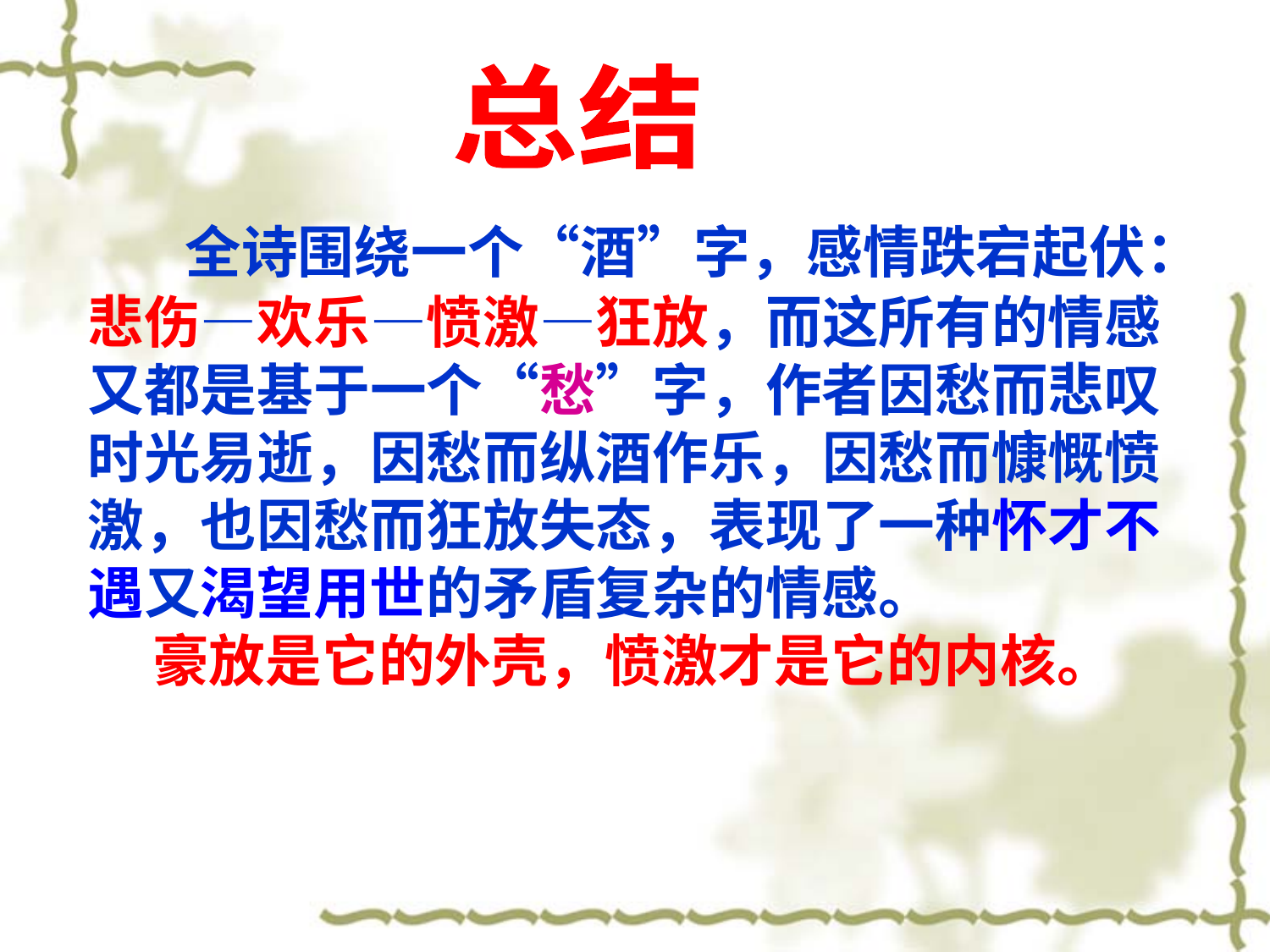

总结
     全诗围绕一个“酒”字，感情跌宕起伏：悲伤—欢乐—愤激—狂放，而这所有的情感又都是基于一个“愁”字，作者因愁而悲叹时光易逝，因愁而纵酒作乐，因愁而慷慨愤激，也因愁而狂放失态，表现了一种怀才不遇又渴望用世的矛盾复杂的情感。
    豪放是它的外壳，愤激才是它的内核。